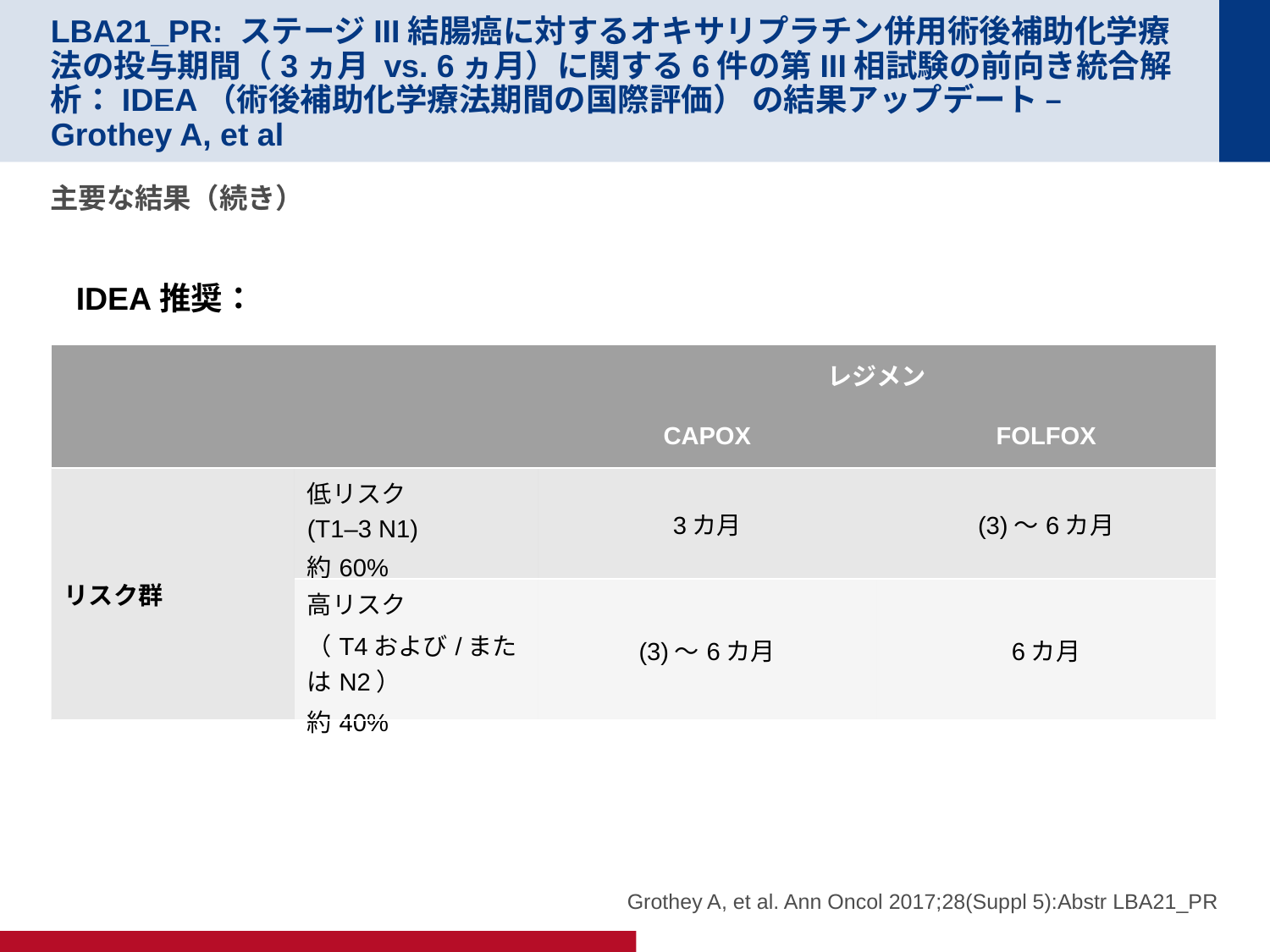

# LBA21_PR: ステージIII結腸癌に対するオキサリプラチン併用術後補助化学療法の投与期間（3ヵ月 vs. 6ヵ月）に関する6件の第III相試験の前向き統合解析：IDEA（術後補助化学療法期間の国際評価） の結果アップデート – Grothey A, et al
主要な結果（続き）
IDEA推奨：
|  |  | レジメン |  |
| --- | --- | --- | --- |
|  |  | CAPOX | FOLFOX |
| リスク群 | 低リスク (T1–3 N1) 約60% | 3カ月 | (3)～6カ月 |
|  | 高リスク （T4および/またはN2） 約40% | (3)～6カ月 | 6カ月 |
Grothey A, et al. Ann Oncol 2017;28(Suppl 5):Abstr LBA21_PR